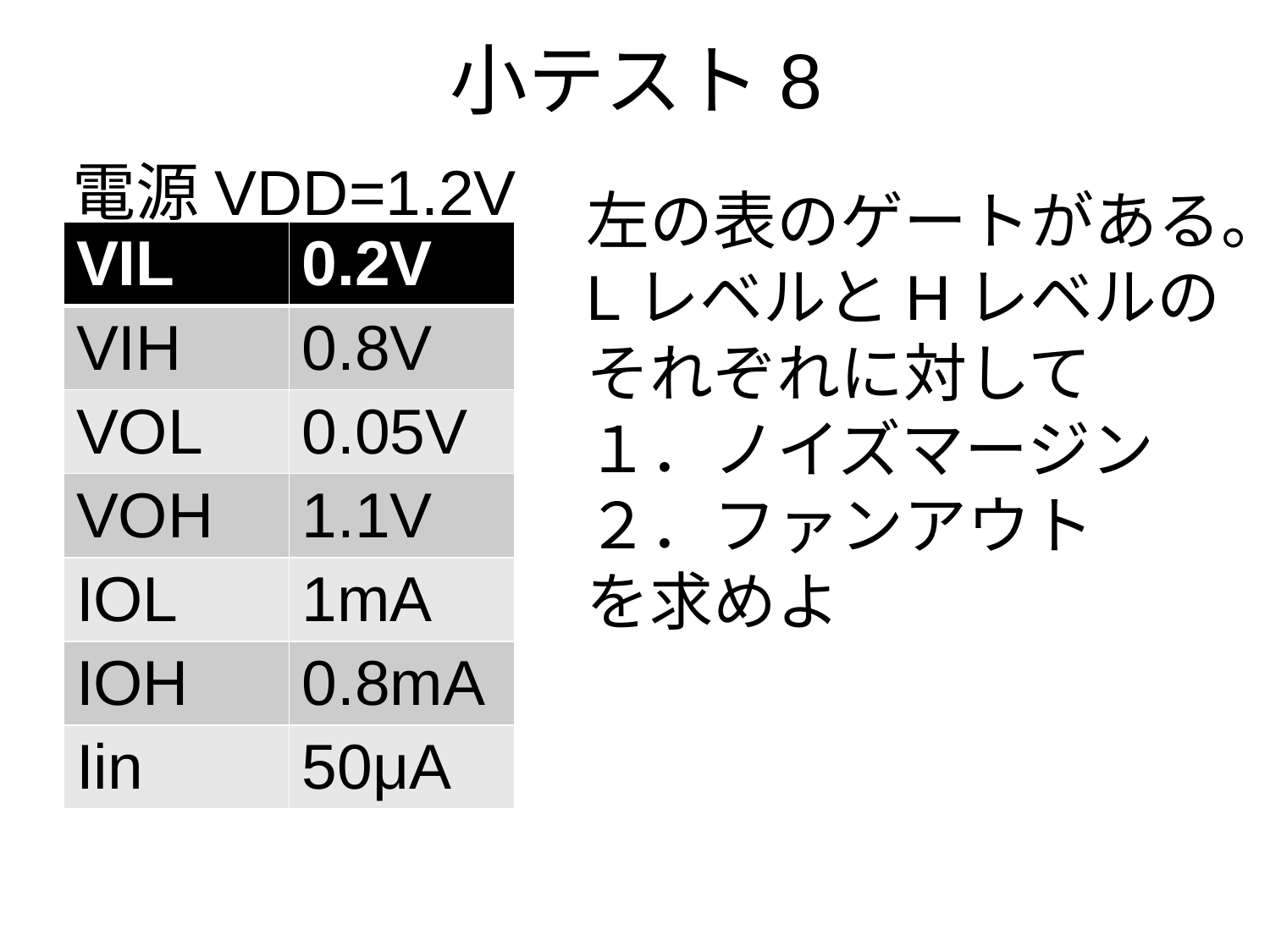

# 小テスト8
電源VDD=1.2V
左の表のゲートがある。
LレベルとHレベルの
それぞれに対して
１．ノイズマージン
２．ファンアウト
を求めよ

| VIL | 0.2V |
| --- | --- |
| VIH | 0.8V |
| VOL | 0.05V |
| VOH | 1.1V |
| IOL | 1mA |
| IOH | 0.8mA |
| Iin | 50μA |